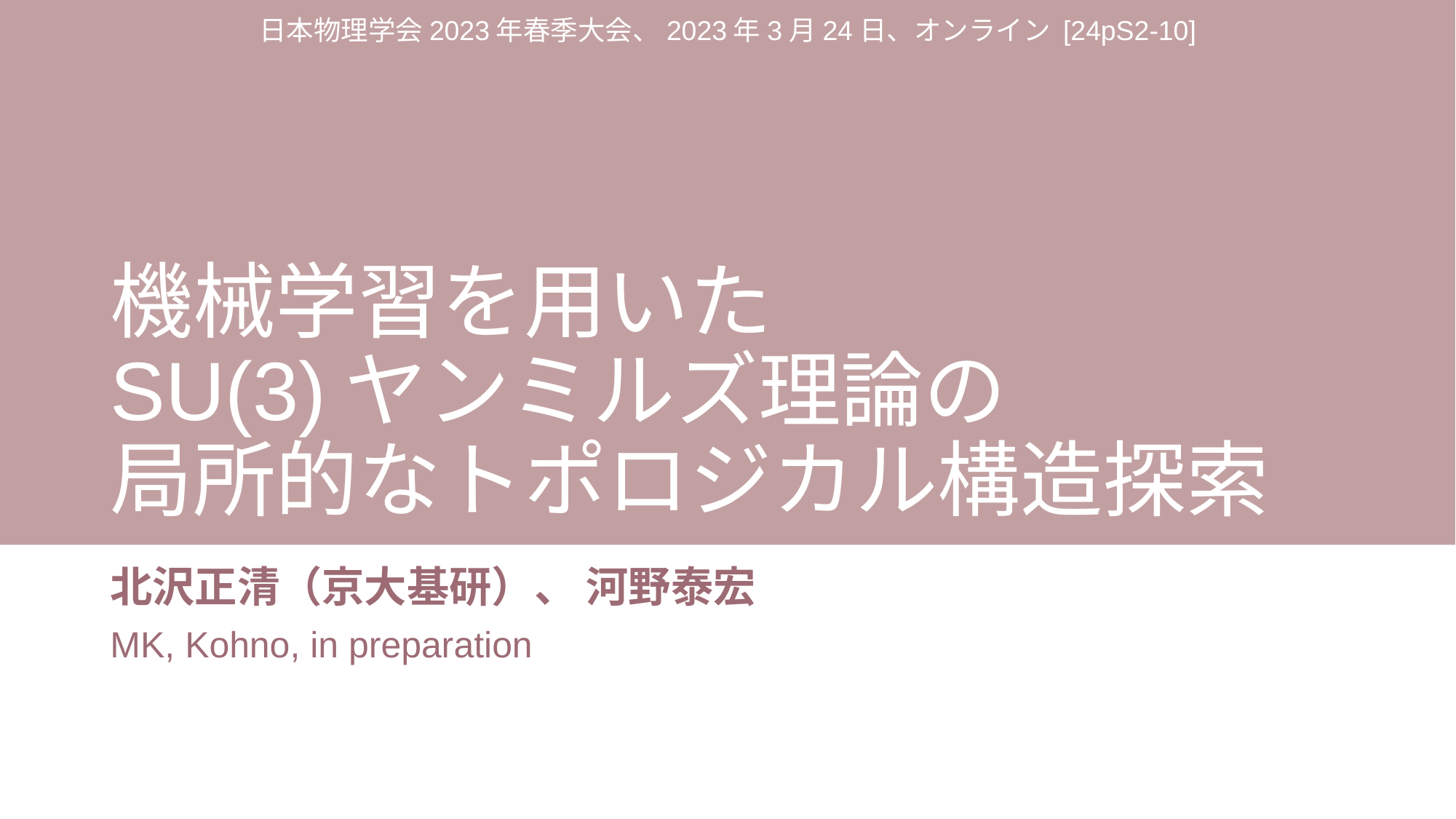

日本物理学会2023年春季大会、2023年3月24日、オンライン [24pS2-10]
# 機械学習を用いた SU(3)ヤンミルズ理論の 局所的なトポロジカル構造探索
北沢正清（京大基研）、 河野泰宏
MK, Kohno, in preparation